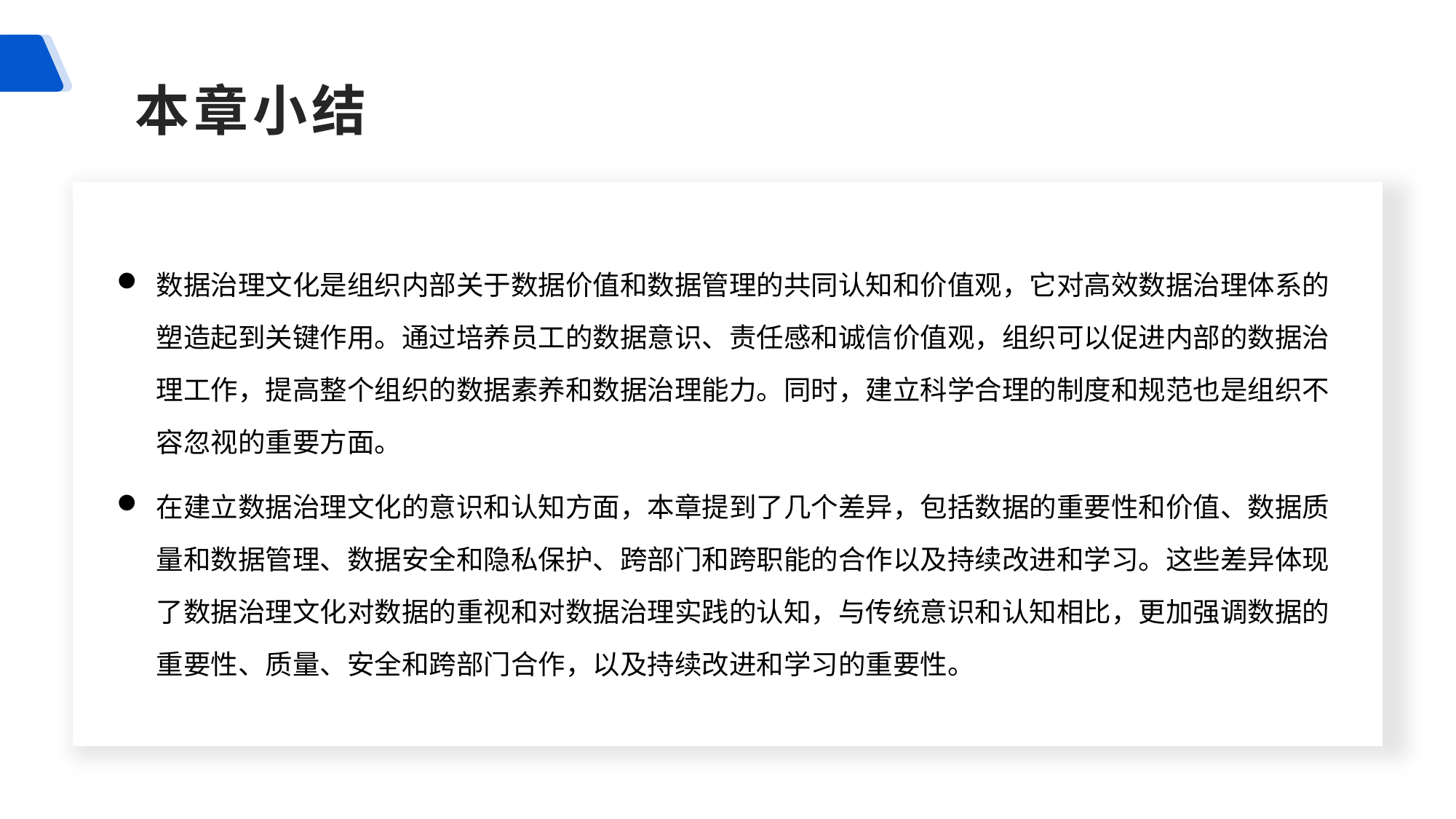

本章小结

数据治理文化是组织内部关于数据价值和数据管理的共同认知和价值观，它对高效数据治理体系的塑造起到关键作用。通过培养员工的数据意识、责任感和诚信价值观，组织可以促进内部的数据治理工作，提高整个组织的数据素养和数据治理能力。同时，建立科学合理的制度和规范也是组织不容忽视的重要方面。
在建立数据治理文化的意识和认知方面，本章提到了几个差异，包括数据的重要性和价值、数据质量和数据管理、数据安全和隐私保护、跨部门和跨职能的合作以及持续改进和学习。这些差异体现了数据治理文化对数据的重视和对数据治理实践的认知，与传统意识和认知相比，更加强调数据的重要性、质量、安全和跨部门合作，以及持续改进和学习的重要性。